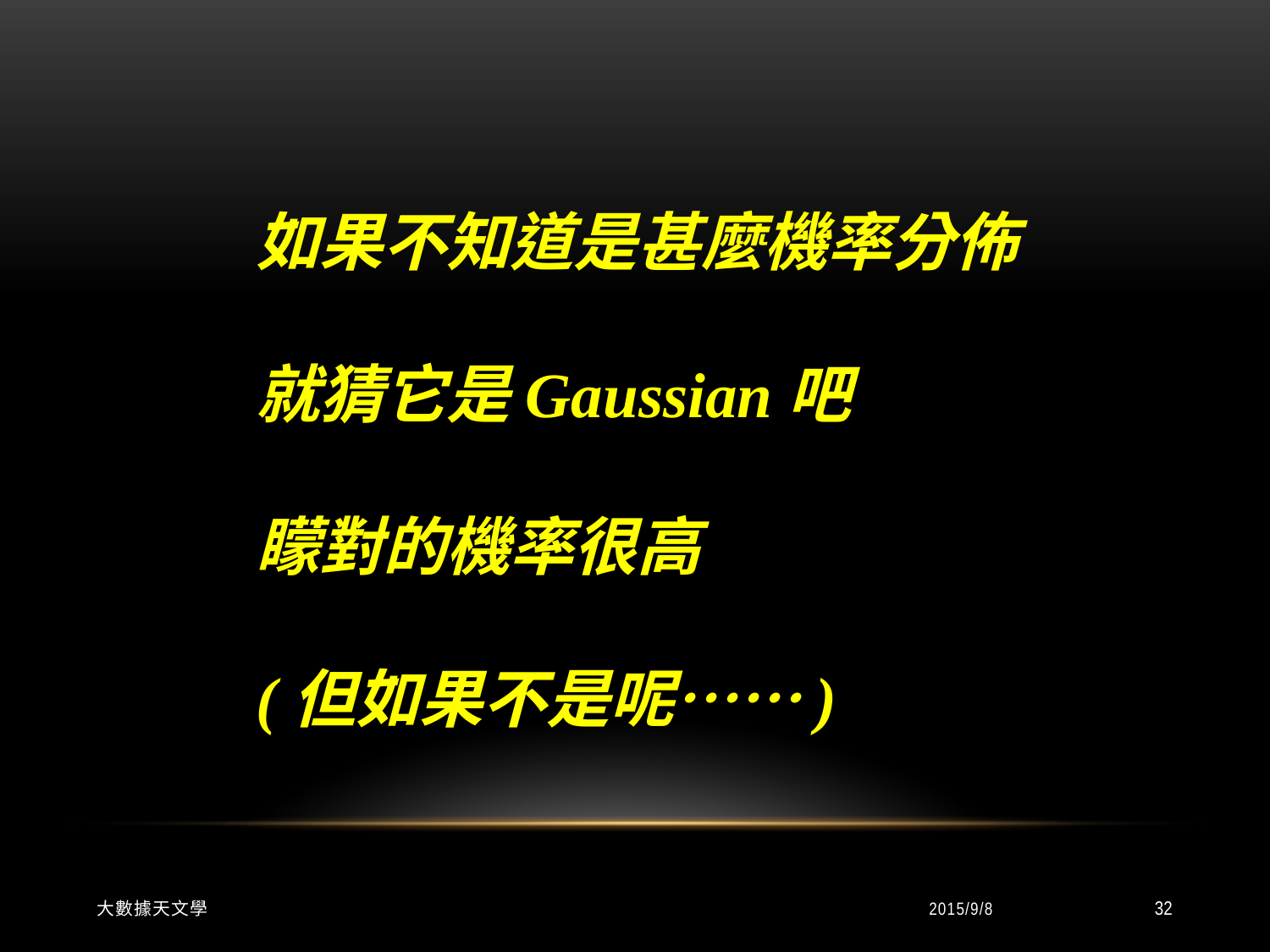

如果不知道是甚麼機率分佈

就猜它是Gaussian吧

矇對的機率很高

(但如果不是呢……)
大數據天文學
2015/9/8
32